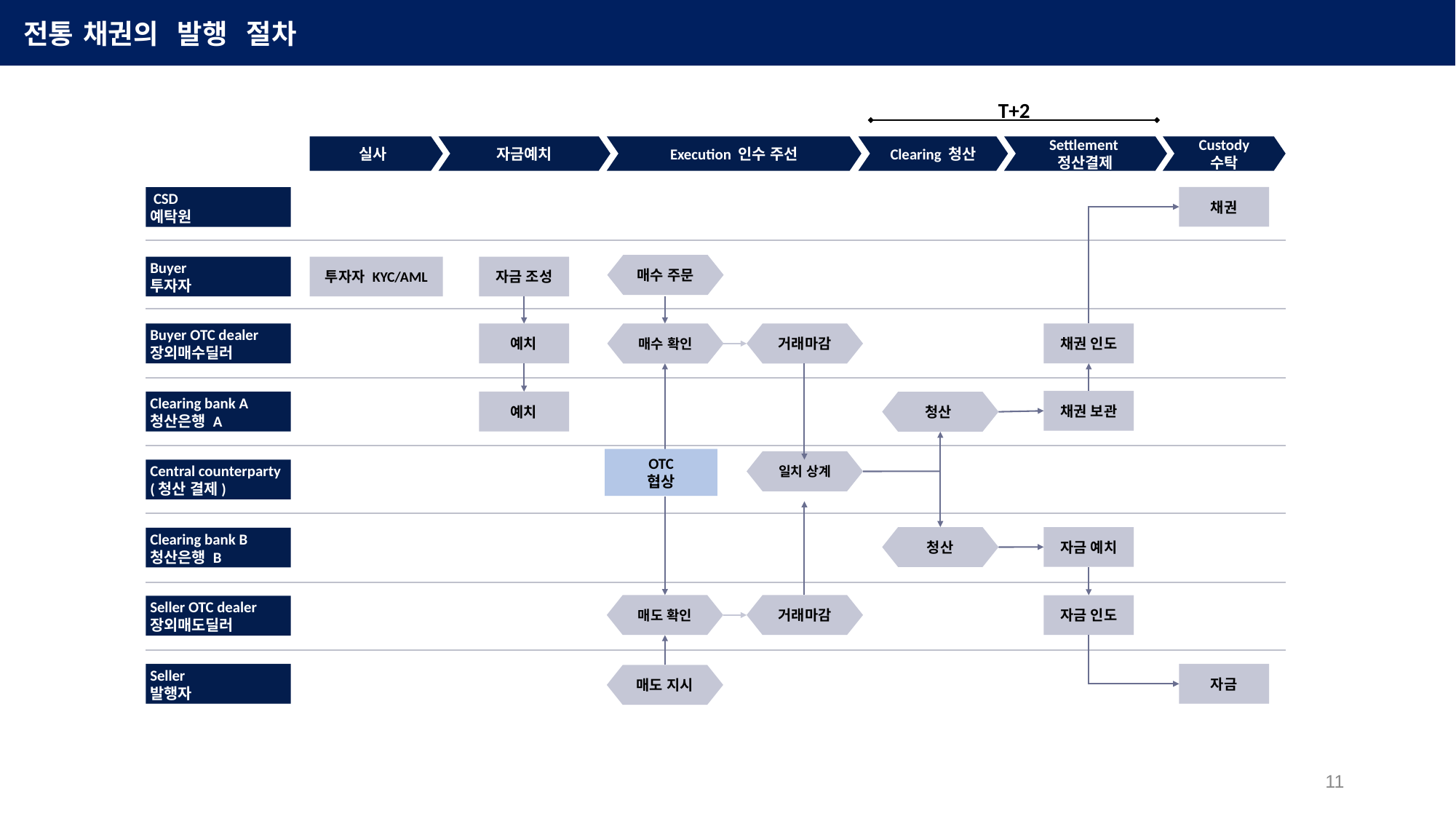

전통 채권의  발행  절차

T+2
자금예치
Execution 인수 주선
Clearing 청산
Settlement
정산결제
Custody
수탁
실사
채권
 CSD
예탁원
매수 주문
Buyer
투자자
투자자 KYC/AML
자금 조성
Buyer OTC dealer    장외매수딜러
예치
매수 확인
거래마감
채권 인도
채권 보관
Clearing bank A
청산은행 A
예치
청산
OTC
협상
일치 상계
Central counterparty
(청산 결제)
청산
자금 예치
Clearing bank B
청산은행 B
매도 확인
거래마감
자금 인도
Seller OTC dealer
장외매도딜러
Seller
발행자
자금
매도 지시
11